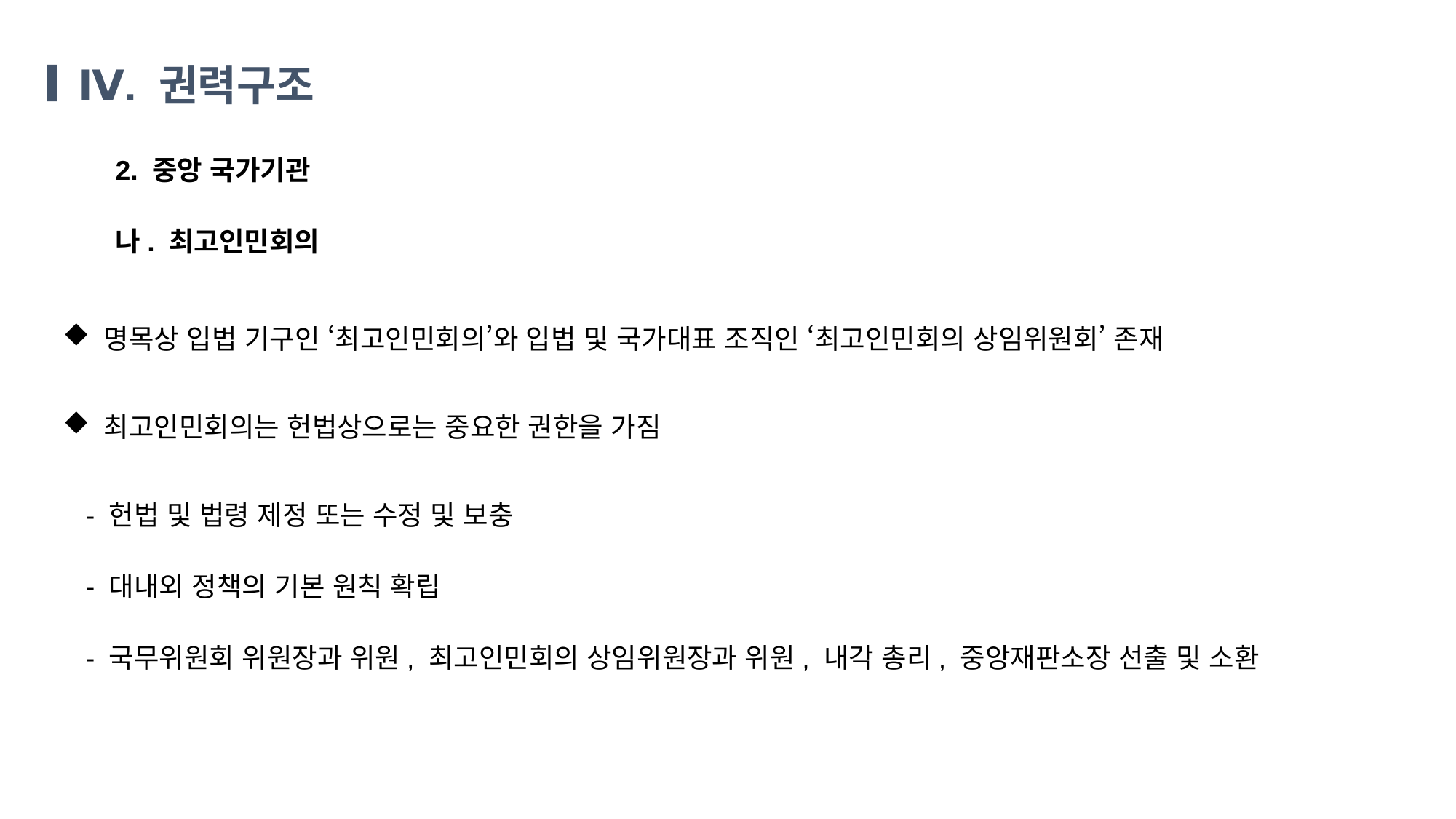

Ⅳ. 권력구조

2. 중앙 국가기관
나. 최고인민회의
명목상 입법 기구인 ‘최고인민회의’와 입법 및 국가대표 조직인 ‘최고인민회의 상임위원회’ 존재
최고인민회의는 헌법상으로는 중요한 권한을 가짐
   - 헌법 및 법령 제정 또는 수정 및 보충
   - 대내외 정책의 기본 원칙 확립
   - 국무위원회 위원장과 위원, 최고인민회의 상임위원장과 위원, 내각 총리, 중앙재판소장 선출 및 소환